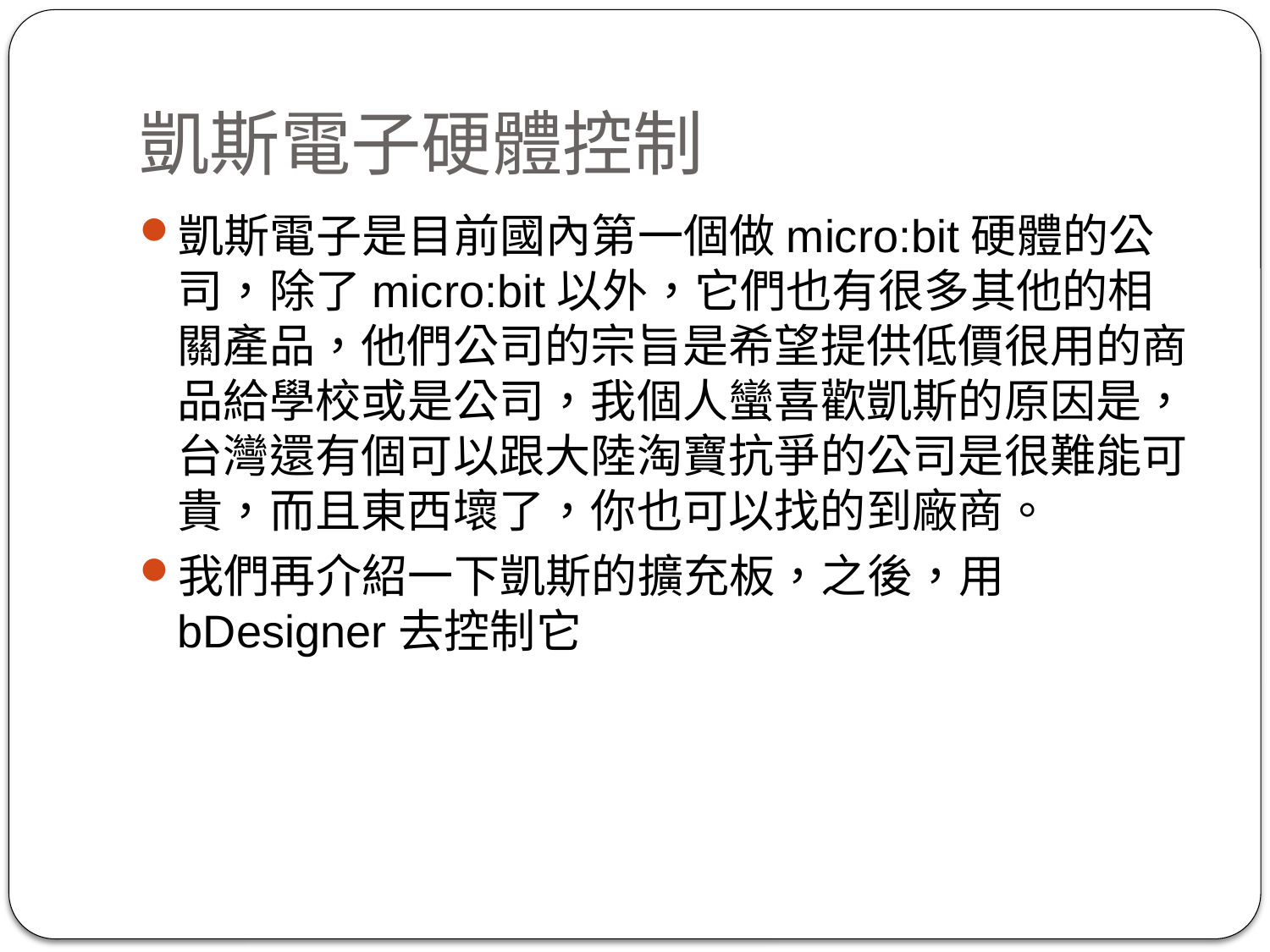

# 凱斯電子硬體控制
凱斯電子是目前國內第一個做micro:bit硬體的公司，除了micro:bit以外，它們也有很多其他的相關產品，他們公司的宗旨是希望提供低價很用的商品給學校或是公司，我個人蠻喜歡凱斯的原因是，台灣還有個可以跟大陸淘寶抗爭的公司是很難能可貴，而且東西壞了，你也可以找的到廠商。
我們再介紹一下凱斯的擴充板，之後，用bDesigner去控制它